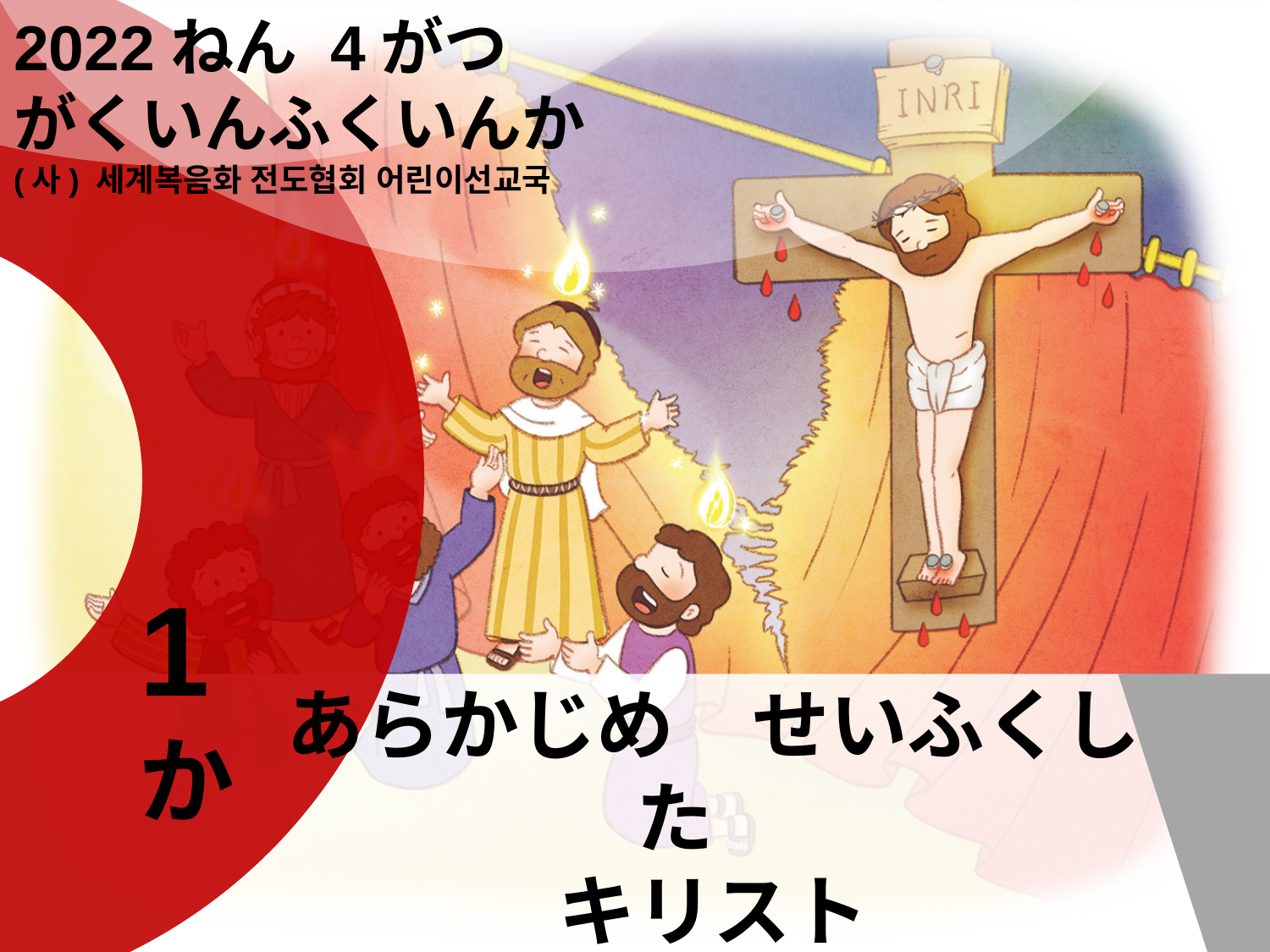

2022ねん 4がつ
がくいんふくいんか
(사) 세계복음화 전도협회 어린이선교국
1か
あらかじめ　せいふくした
キリスト
(ヨハネ 19しょう 30せつ)